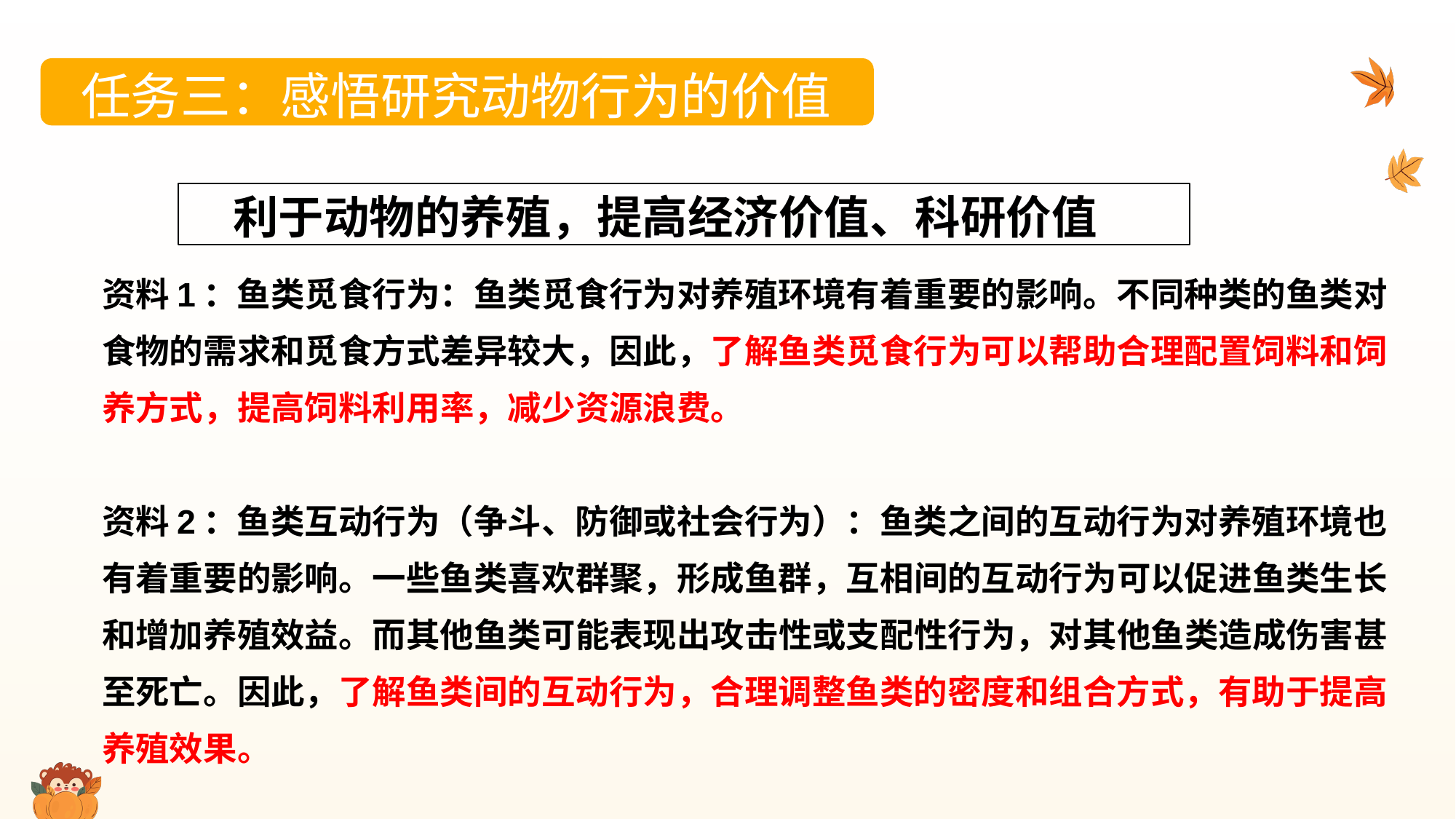

任务三：感悟研究动物行为的价值

利于动物的养殖，提高经济价值、科研价值

资料1：鱼类觅食行为：鱼类觅食行为对养殖环境有着重要的影响。不同种类的鱼类对食物的需求和觅食方式差异较大，因此，了解鱼类觅食行为可以帮助合理配置饲料和饲养方式，提高饲料利用率，减少资源浪费。

资料2：鱼类互动行为（争斗、防御或社会行为）：鱼类之间的互动行为对养殖环境也有着重要的影响。一些鱼类喜欢群聚，形成鱼群，互相间的互动行为可以促进鱼类生长和增加养殖效益。而其他鱼类可能表现出攻击性或支配性行为，对其他鱼类造成伤害甚至死亡。因此，了解鱼类间的互动行为，合理调整鱼类的密度和组合方式，有助于提高养殖效果。